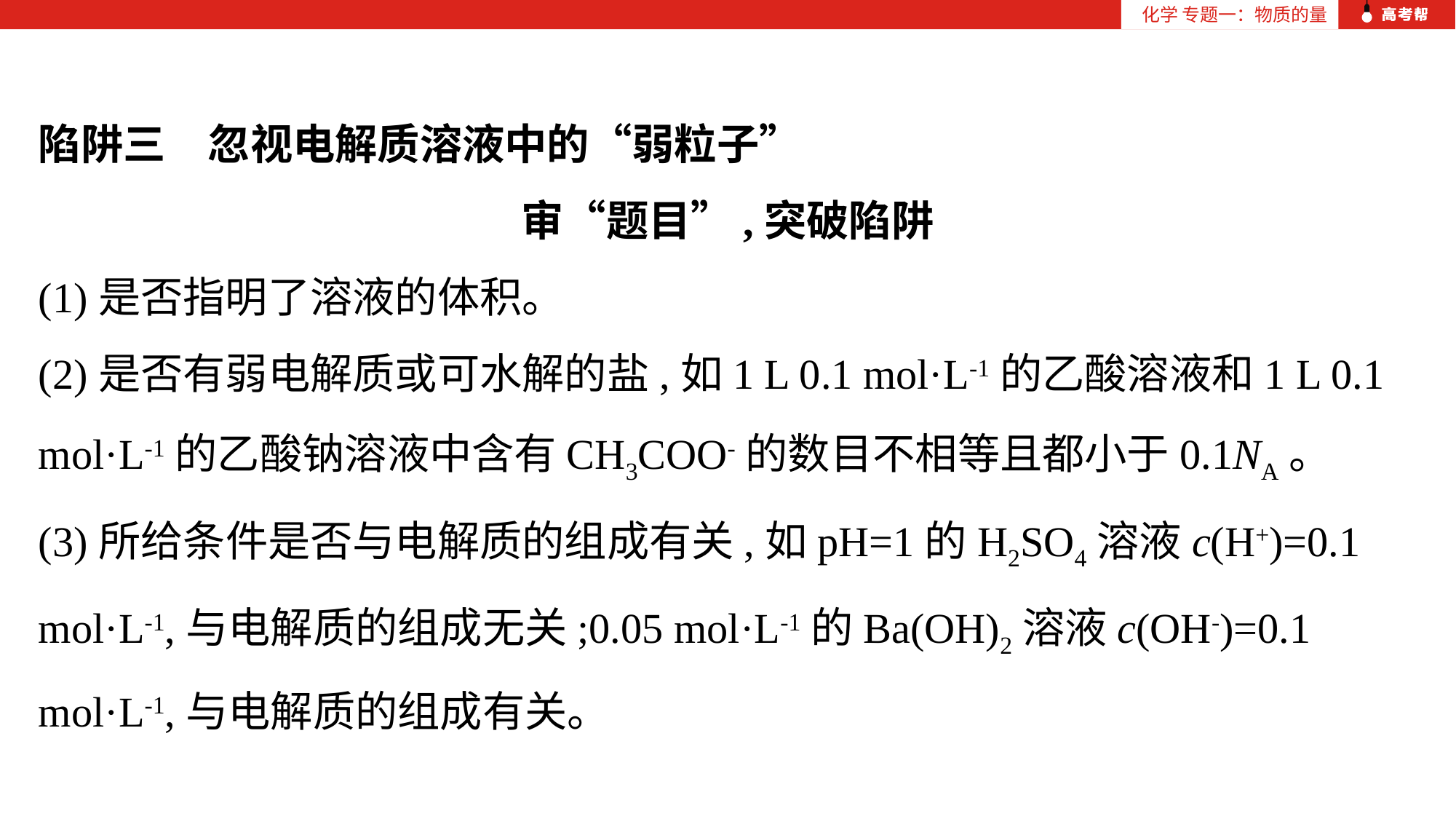

化学 专题一：物质的量
陷阱三　忽视电解质溶液中的“弱粒子”
审“题目”,突破陷阱
(1)是否指明了溶液的体积。
(2)是否有弱电解质或可水解的盐,如1 L 0.1 mol·L-1的乙酸溶液和1 L 0.1 mol·L-1的乙酸钠溶液中含有CH3COO-的数目不相等且都小于0.1NA。
(3)所给条件是否与电解质的组成有关,如pH=1的H2SO4溶液c(H+)=0.1 mol·L-1,与电解质的组成无关;0.05 mol·L-1的Ba(OH)2溶液c(OH-)=0.1 mol·L-1,与电解质的组成有关。